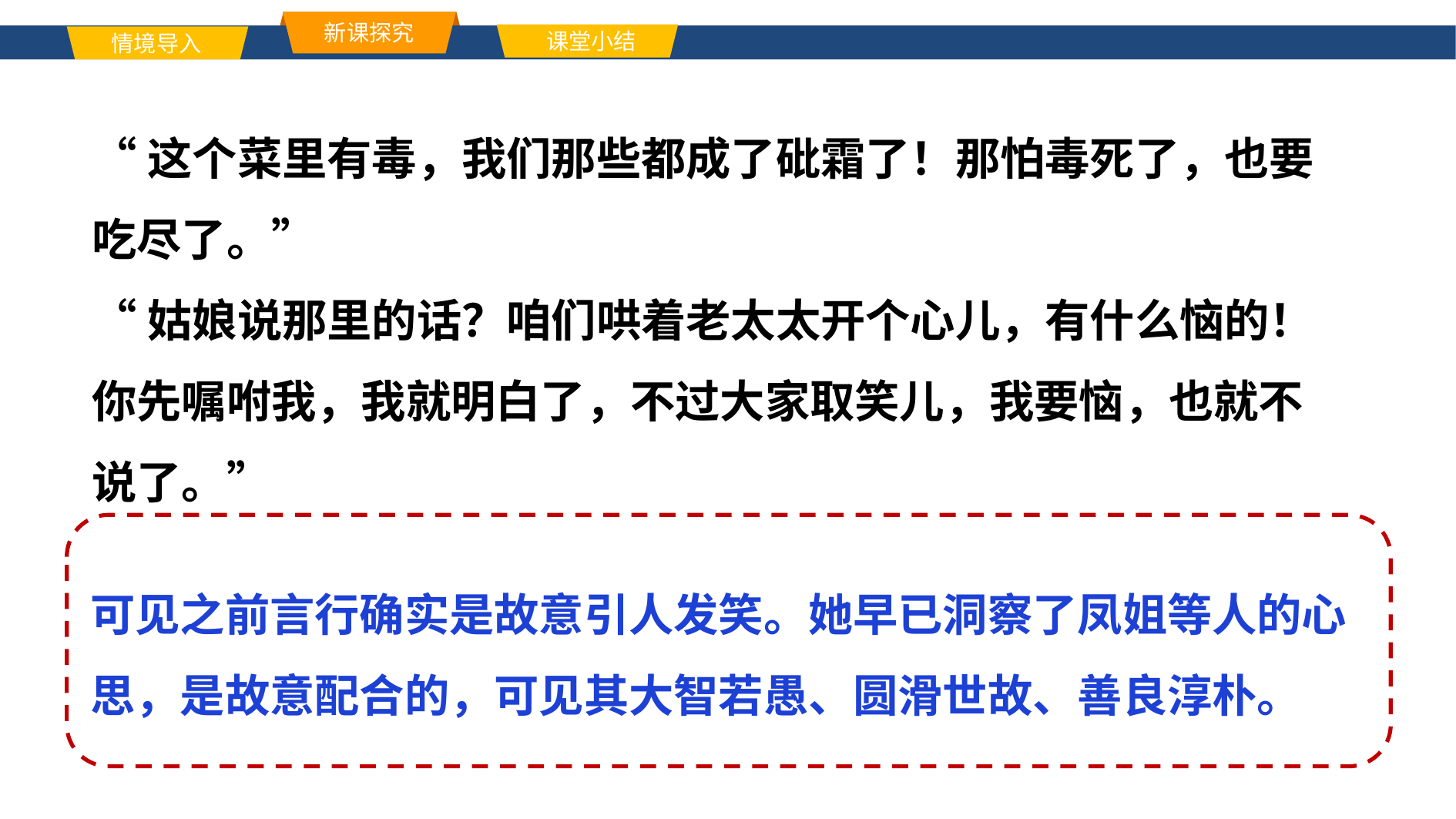

新课探究
课堂小结

情境导入

单击此处添加标题文本内容
“这个菜里有毒，我们那些都成了砒霜了！那怕毒死了，也要吃尽了。”
“姑娘说那里的话？咱们哄着老太太开个心儿，有什么恼的！你先嘱咐我，我就明白了，不过大家取笑儿，我要恼，也就不说了。”

可见之前言行确实是故意引人发笑。她早已洞察了凤姐等人的心思，是故意配合的，可见其大智若愚、圆滑世故、善良淳朴。